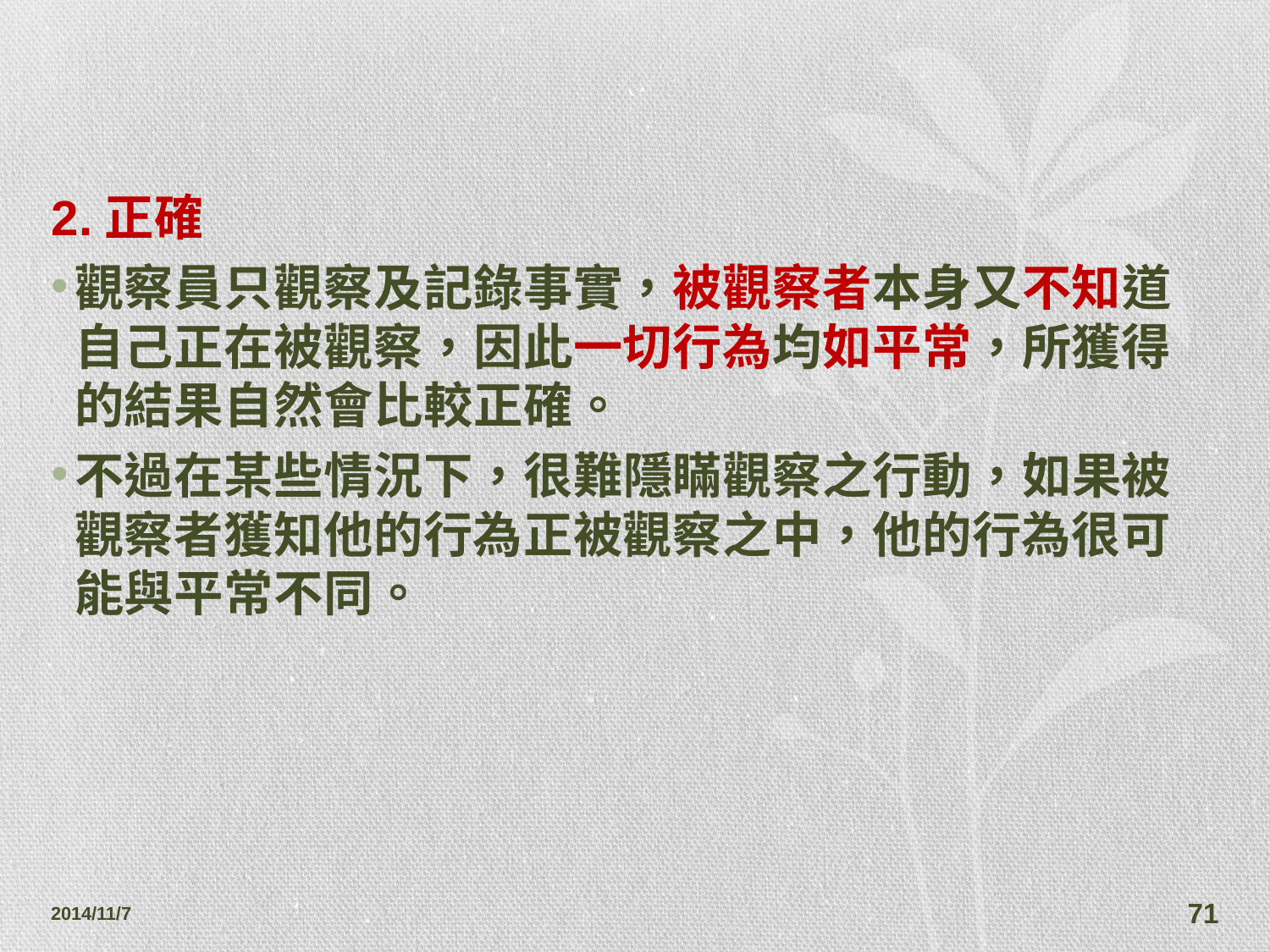

#
2.正確
觀察員只觀察及記錄事實，被觀察者本身又不知道自己正在被觀察，因此一切行為均如平常，所獲得的結果自然會比較正確。
不過在某些情況下，很難隱瞞觀察之行動，如果被觀察者獲知他的行為正被觀察之中，他的行為很可能與平常不同。
2014/11/7
71